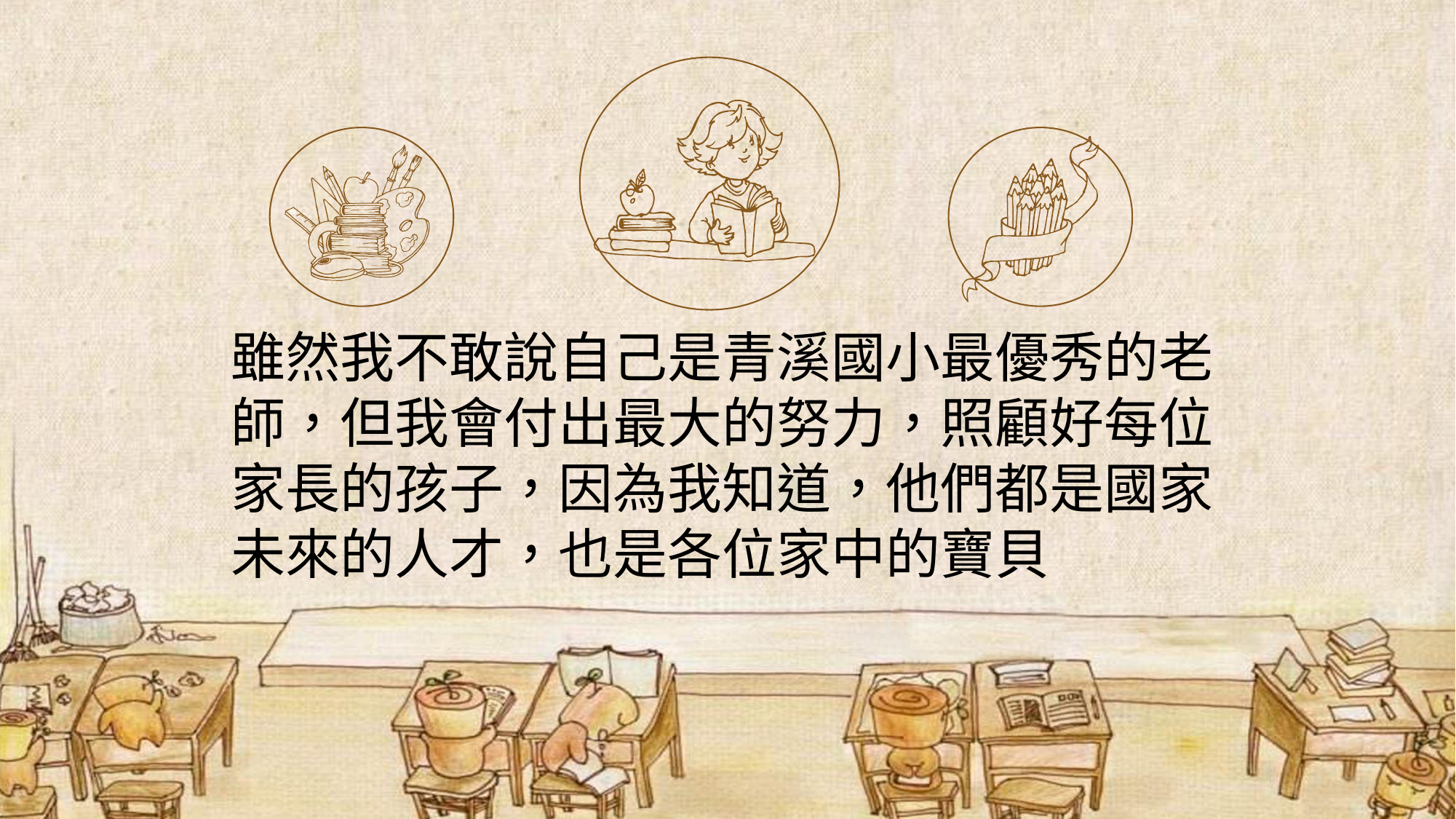

雖然我不敢說自己是青溪國小最優秀的老師，但我會付出最大的努力，照顧好每位家長的孩子，因為我知道，他們都是國家未來的人才，也是各位家中的寶貝